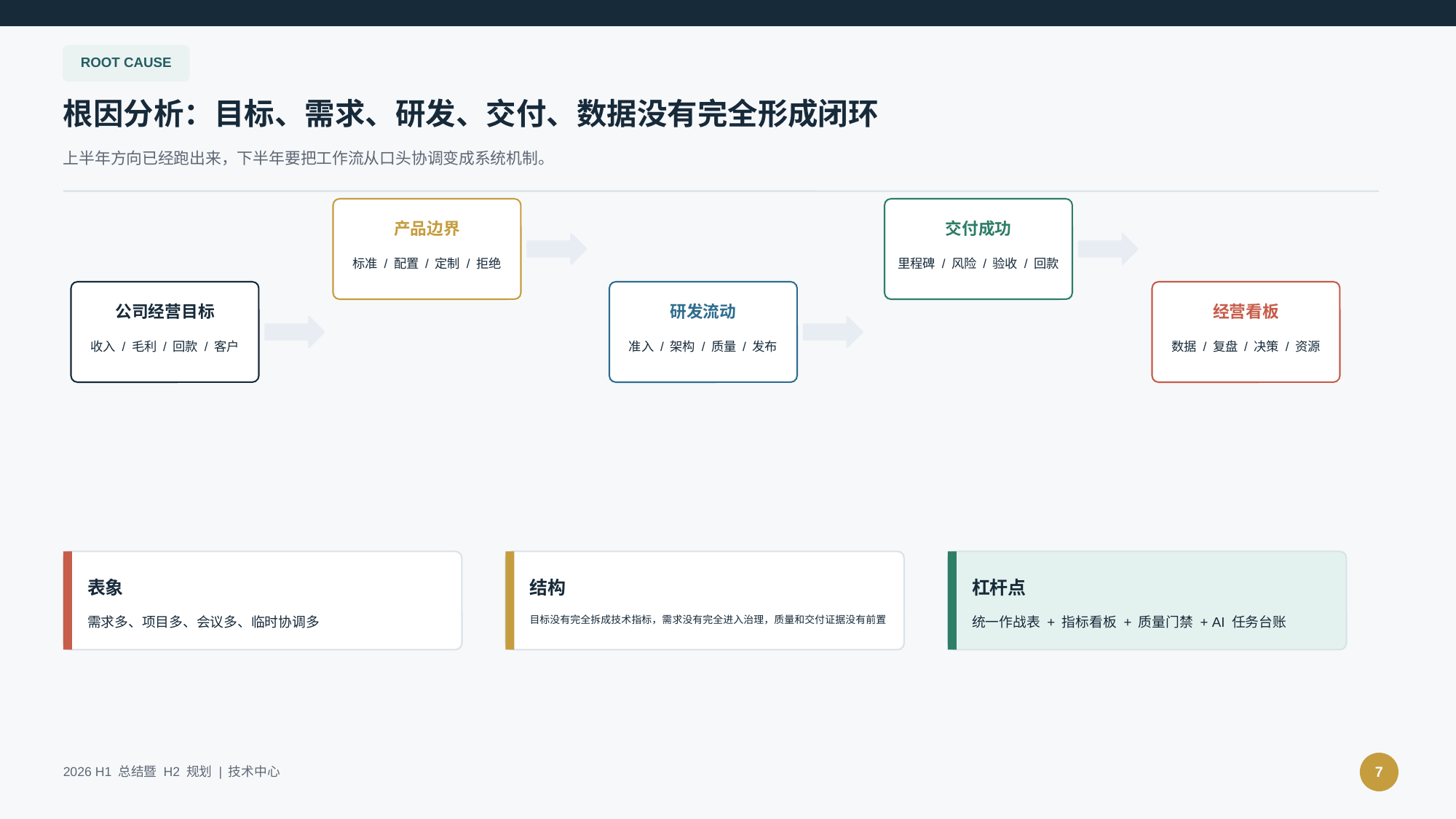

ROOT CAUSE
根因分析：目标、需求、研发、交付、数据没有完全形成闭环
上半年方向已经跑出来，下半年要把工作流从口头协调变成系统机制。

产品边界
交付成功

标准 / 配置 / 定制 / 拒绝
里程碑 / 风险 / 验收 / 回款

公司经营目标
研发流动
经营看板

收入 / 毛利 / 回款 / 客户
准入 / 架构 / 质量 / 发布
数据 / 复盘 / 决策 / 资源

表象
结构
杠杆点
需求多、项目多、会议多、临时协调多
目标没有完全拆成技术指标，需求没有完全进入治理，质量和交付证据没有前置
统一作战表 + 指标看板 + 质量门禁 + AI 任务台账

7
2026 H1 总结暨 H2 规划 | 技术中心